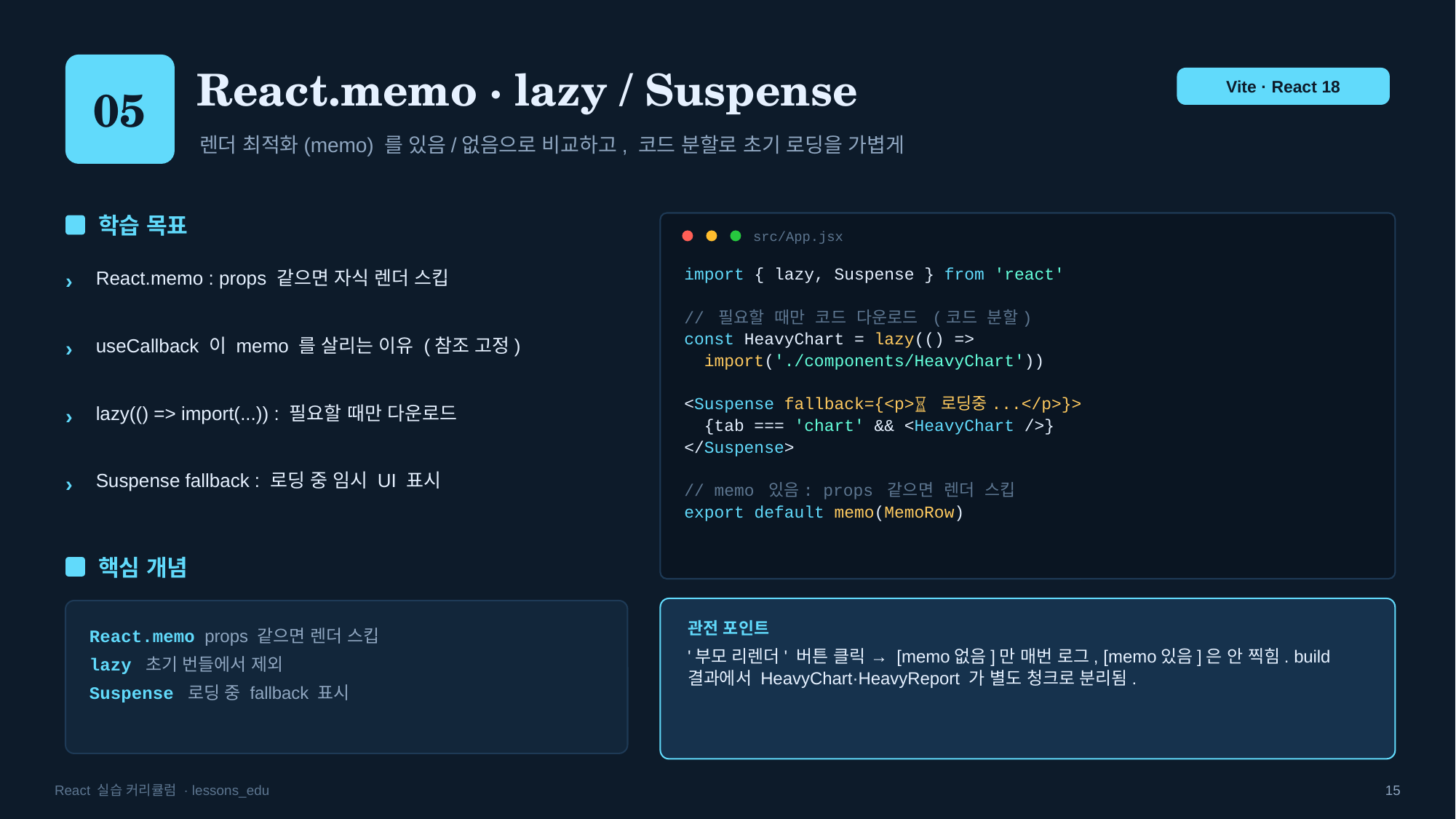

05
React.memo · lazy / Suspense
Vite · React 18
렌더 최적화(memo) 를 있음/없음으로 비교하고, 코드 분할로 초기 로딩을 가볍게
학습 목표

src/App.jsx

import { lazy, Suspense } from 'react'

// 필요할 때만 코드 다운로드 (코드 분할)
const HeavyChart = lazy(() =>
  import('./components/HeavyChart'))

<Suspense fallback={<p>⏳ 로딩중...</p>}>
  {tab === 'chart' && <HeavyChart />}
</Suspense>

// memo 있음: props 같으면 렌더 스킵
export default memo(MemoRow)
›
React.memo : props 같으면 자식 렌더 스킵
›
useCallback 이 memo 를 살리는 이유 (참조 고정)
›
lazy(() => import(...)) : 필요할 때만 다운로드
›
Suspense fallback : 로딩 중 임시 UI 표시
핵심 개념

관전 포인트
React.memo  props 같으면 렌더 스킵
lazy  초기 번들에서 제외
Suspense  로딩 중 fallback 표시
'부모 리렌더' 버튼 클릭 → [memo없음]만 매번 로그, [memo있음]은 안 찍힘. build 결과에서 HeavyChart·HeavyReport 가 별도 청크로 분리됨.
React 실습 커리큘럼 · lessons_edu
15